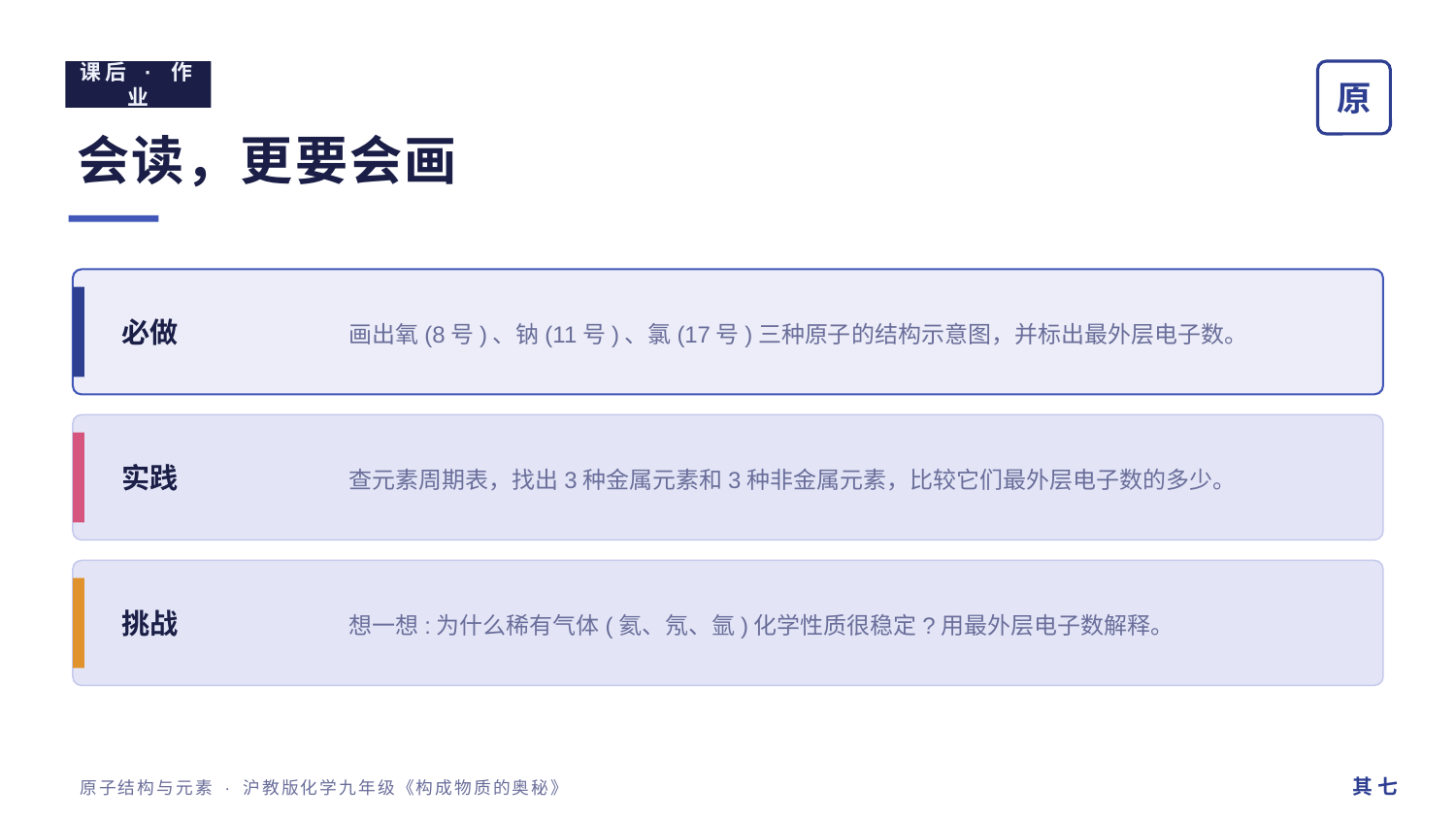

课后 · 作业
原

会读，更要会画

画出氧(8号)、钠(11号)、氯(17号)三种原子的结构示意图，并标出最外层电子数。
必做

查元素周期表，找出3种金属元素和3种非金属元素，比较它们最外层电子数的多少。
实践

想一想:为什么稀有气体(氦、氖、氩)化学性质很稳定?用最外层电子数解释。
挑战

其 七
原子结构与元素 · 沪教版化学九年级《构成物质的奥秘》